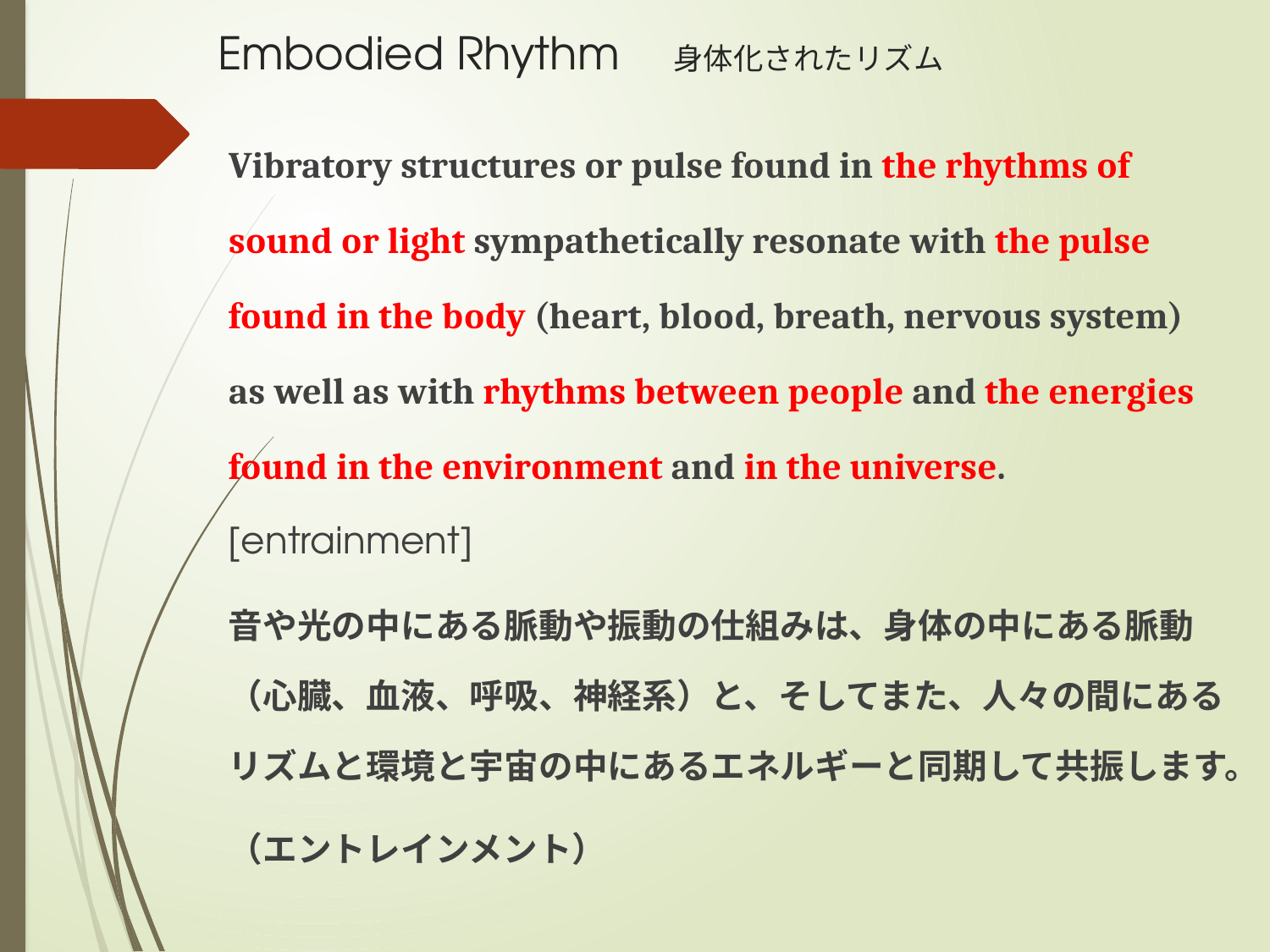

# Embodied Rhythm　身体化されたリズム
Vibratory structures or pulse found in the rhythms of sound or light sympathetically resonate with the pulse found in the body (heart, blood, breath, nervous system) as well as with rhythms between people and the energies found in the environment and in the universe. [entrainment]
音や光の中にある脈動や振動の仕組みは、身体の中にある脈動（心臓、血液、呼吸、神経系）と、そしてまた、人々の間にあるリズムと環境と宇宙の中にあるエネルギーと同期して共振します。
（エントレインメント）